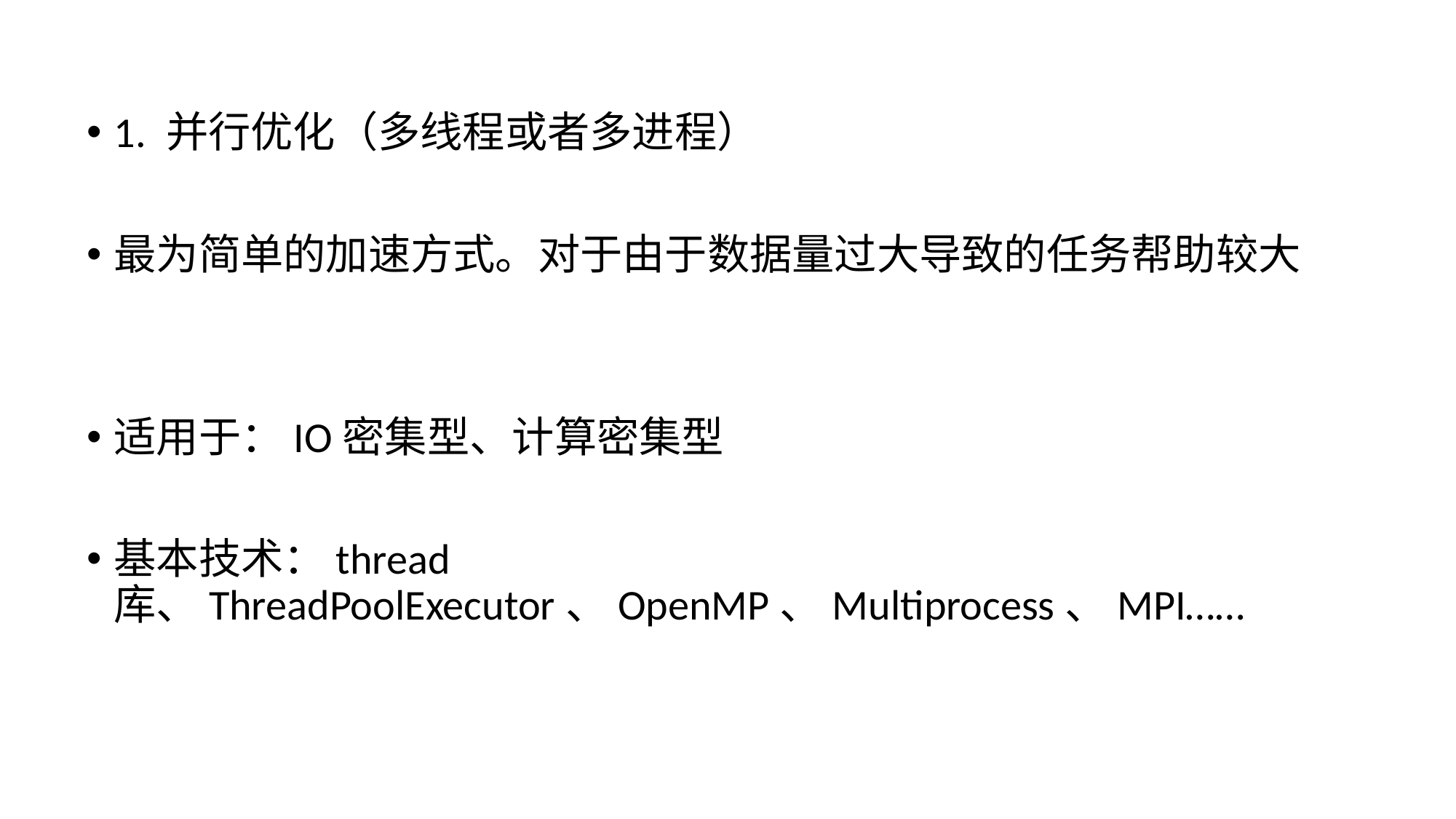

1. 并行优化（多线程或者多进程）

最为简单的加速方式。对于由于数据量过大导致的任务帮助较大

适用于：IO密集型、计算密集型

基本技术：thread库、ThreadPoolExecutor、OpenMP、Multiprocess、MPI……